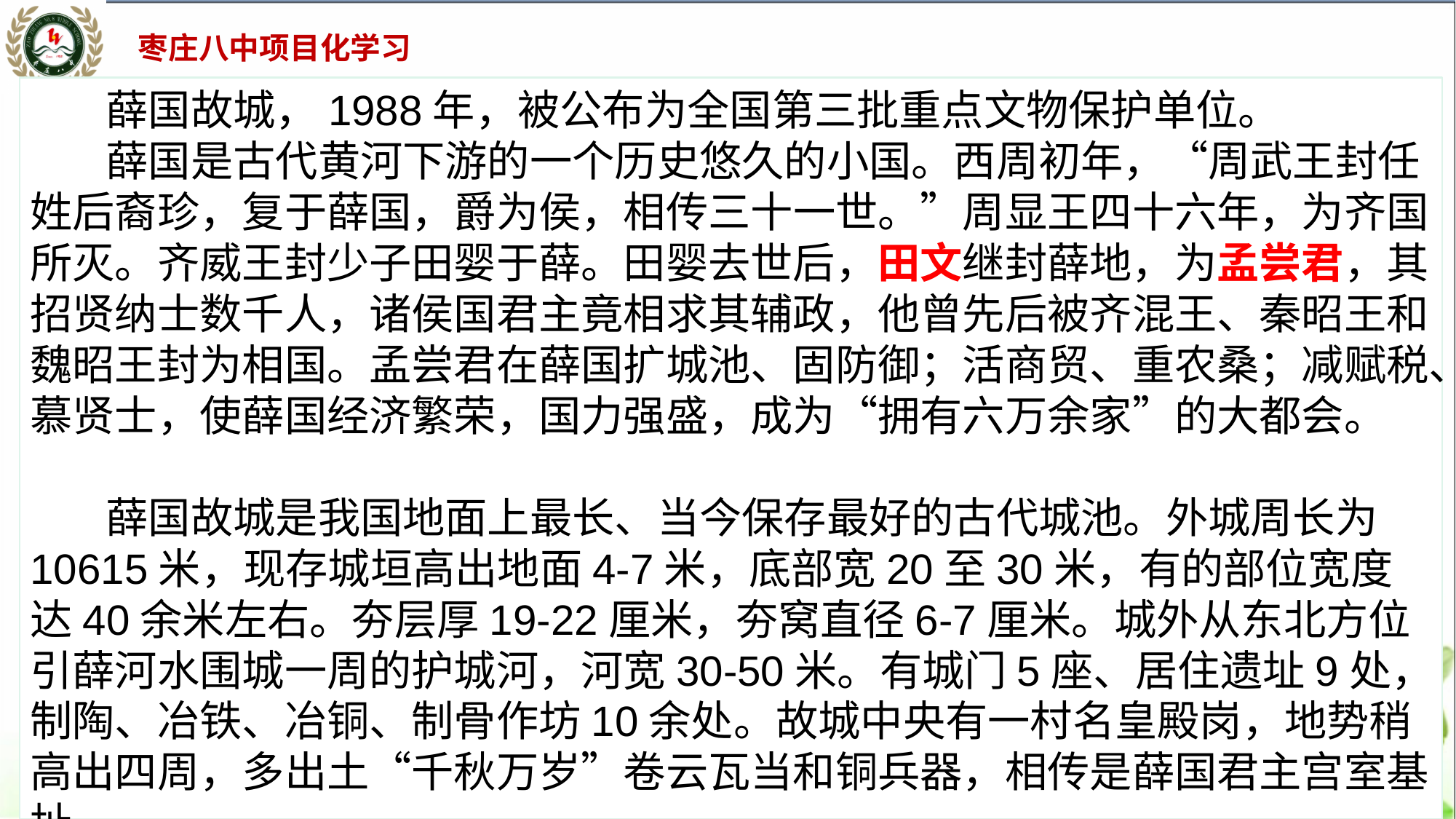

薛国故城，1988年，被公布为全国第三批重点文物保护单位。
薛国是古代黄河下游的一个历史悠久的小国。西周初年，“周武王封任姓后裔珍，复于薛国，爵为侯，相传三十一世。”周显王四十六年，为齐国所灭。齐威王封少子田婴于薛。田婴去世后，田文继封薛地，为孟尝君，其招贤纳士数千人，诸侯国君主竟相求其辅政，他曾先后被齐混王、秦昭王和魏昭王封为相国。孟尝君在薛国扩城池、固防御；活商贸、重农桑；减赋税、慕贤士，使薛国经济繁荣，国力强盛，成为“拥有六万余家”的大都会。

薛国故城是我国地面上最长、当今保存最好的古代城池。外城周长为10615米，现存城垣高出地面4-7米，底部宽20至30米，有的部位宽度达40余米左右。夯层厚19-22厘米，夯窝直径6-7厘米。城外从东北方位引薛河水围城一周的护城河，河宽30-50米。有城门5座、居住遗址9处，制陶、冶铁、冶铜、制骨作坊10余处。故城中央有一村名皇殿岗，地势稍高出四周，多出土“千秋万岁”卷云瓦当和铜兵器，相传是薛国君主宫室基址。